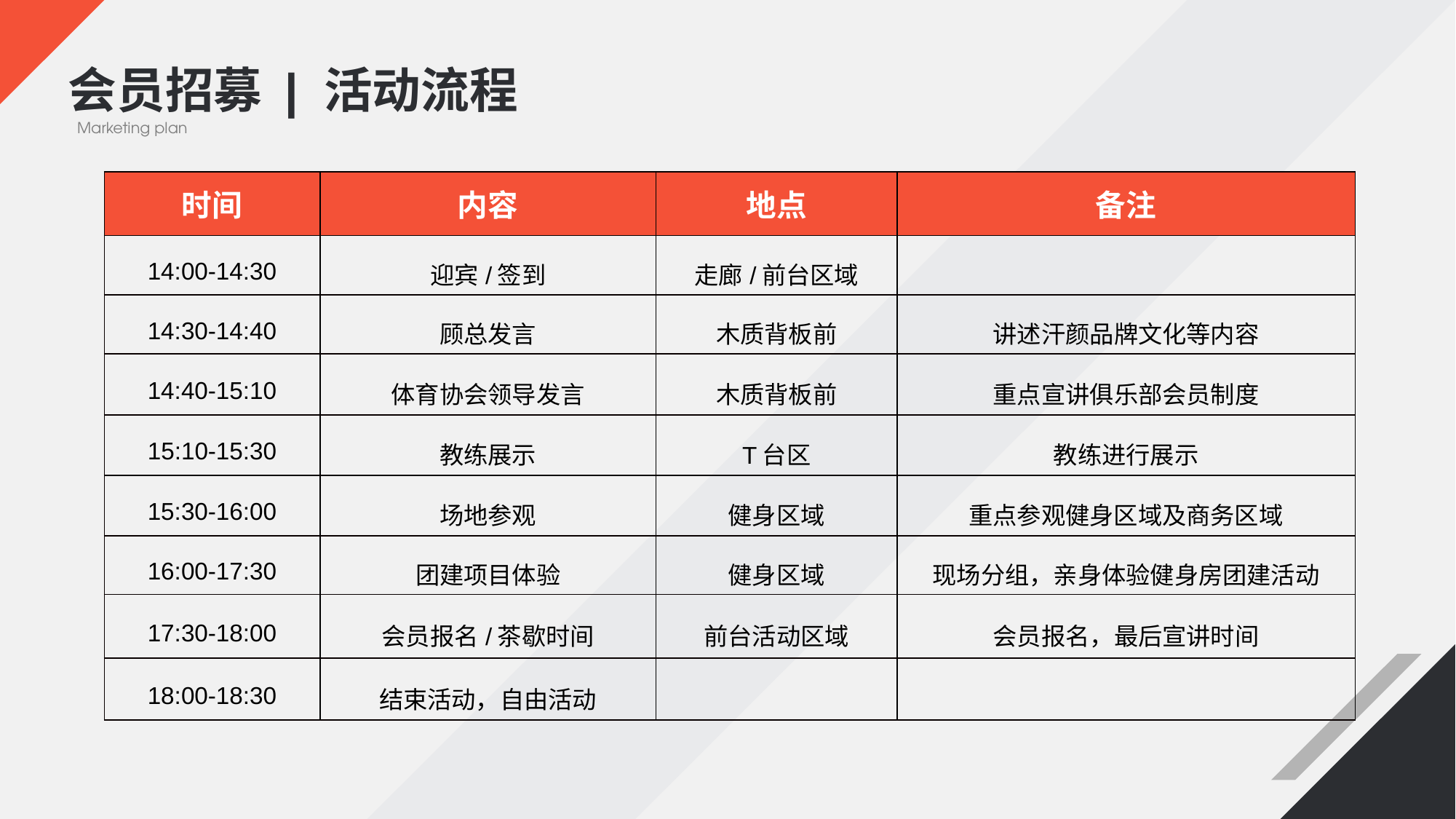

会员招募 | 活动流程
Marketing plan
| 时间 | 内容 | 地点 | 备注 |
| --- | --- | --- | --- |
| 14:00-14:30 | 迎宾/签到 | 走廊/前台区域 |  |
| 14:30-14:40 | 顾总发言 | 木质背板前 | 讲述汗颜品牌文化等内容 |
| 14:40-15:10 | 体育协会领导发言 | 木质背板前 | 重点宣讲俱乐部会员制度 |
| 15:10-15:30 | 教练展示 | T台区 | 教练进行展示 |
| 15:30-16:00 | 场地参观 | 健身区域 | 重点参观健身区域及商务区域 |
| 16:00-17:30 | 团建项目体验 | 健身区域 | 现场分组，亲身体验健身房团建活动 |
| 17:30-18:00 | 会员报名/茶歇时间 | 前台活动区域 | 会员报名，最后宣讲时间 |
| 18:00-18:30 | 结束活动，自由活动 |  |  |